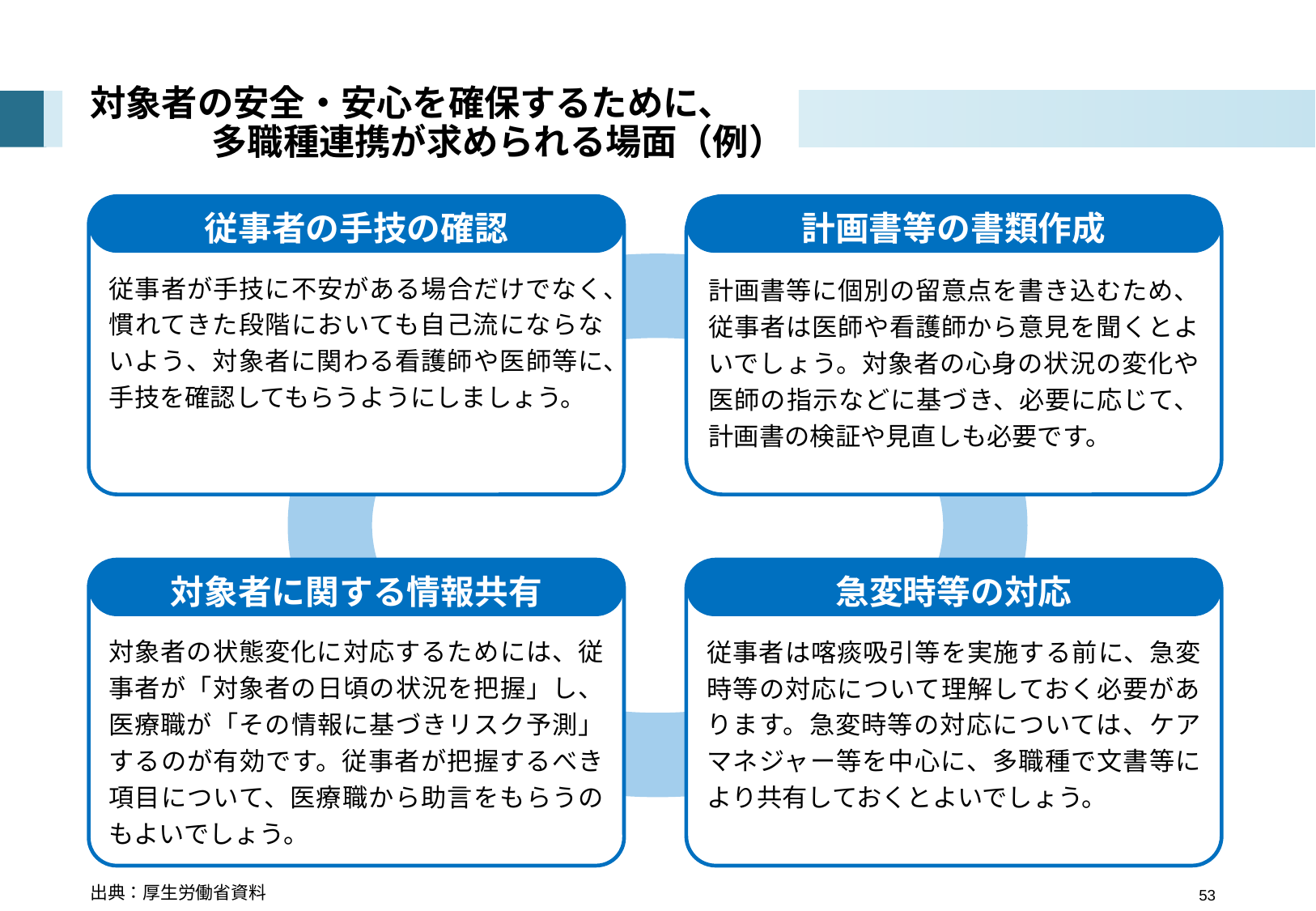

# 対象者の安全・安心を確保するために、 多職種連携が求められる場面（例）
従事者が手技に不安がある場合だけでなく、慣れてきた段階においても自己流にならないよう、対象者に関わる看護師や医師等に、手技を確認してもらうようにしましょう。
従事者の手技の確認
計画書等に個別の留意点を書き込むため、従事者は医師や看護師から意見を聞くとよいでしょう。対象者の心身の状況の変化や医師の指示などに基づき、必要に応じて、計画書の検証や見直しも必要です。
計画書等の書類作成

対象者の状態変化に対応するためには、従事者が「対象者の日頃の状況を把握」し、医療職が「その情報に基づきリスク予測」するのが有効です。従事者が把握するべき項目について、医療職から助言をもらうのもよいでしょう。
対象者に関する情報共有
従事者は喀痰吸引等を実施する前に、急変時等の対応について理解しておく必要があります。急変時等の対応については、ケアマネジャー等を中心に、多職種で文書等により共有しておくとよいでしょう。
急変時等の対応
出典：厚生労働省資料
　　　　　　　　　　　　　　　　 53